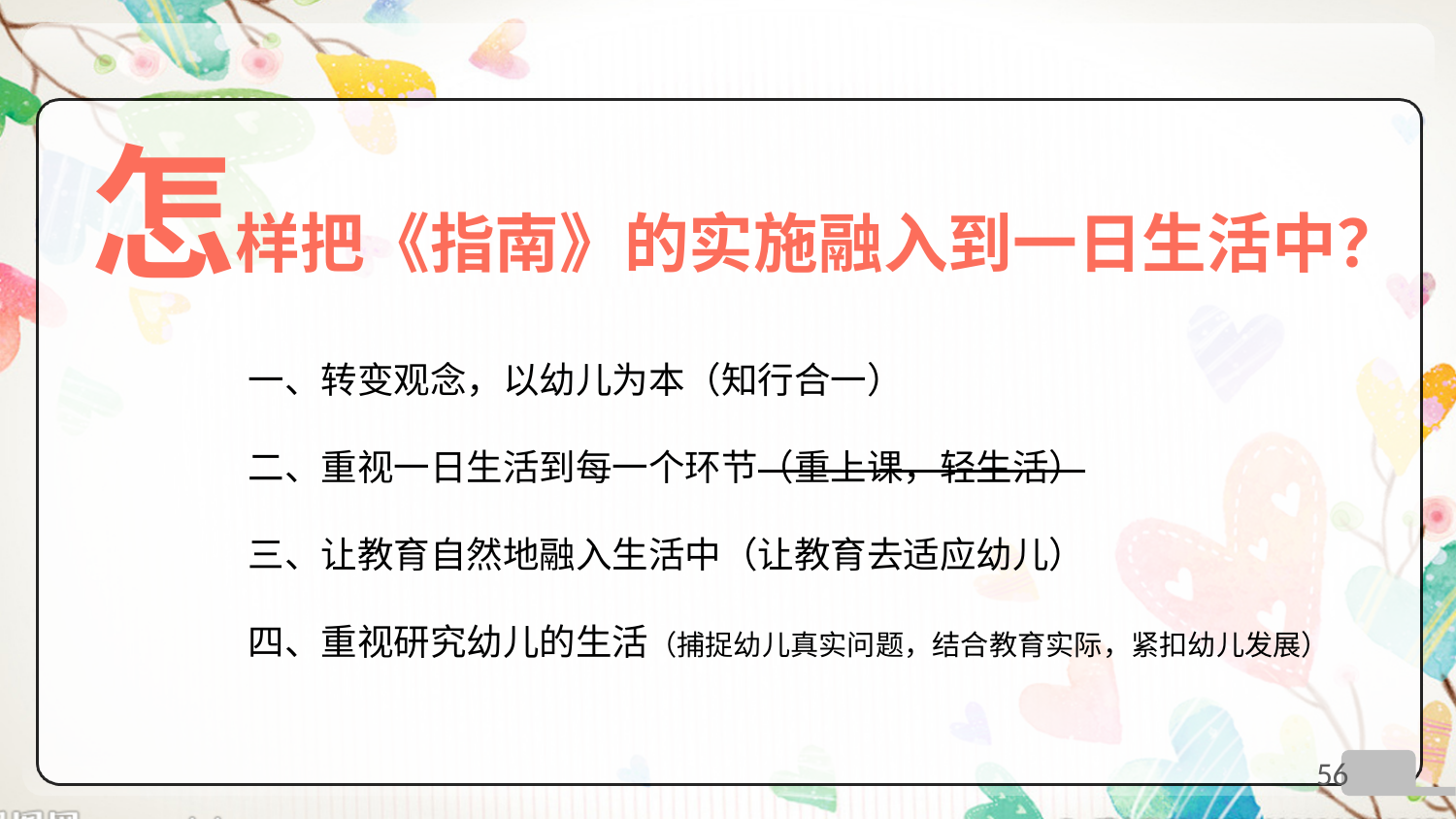

#
怎样把《指南》的实施融入到一日生活中？
一、转变观念，以幼儿为本（知行合一）

二、重视一日生活到每一个环节（重上课，轻生活）

三、让教育自然地融入生活中（让教育去适应幼儿）

四、重视研究幼儿的生活（捕捉幼儿真实问题，结合教育实际，紧扣幼儿发展）